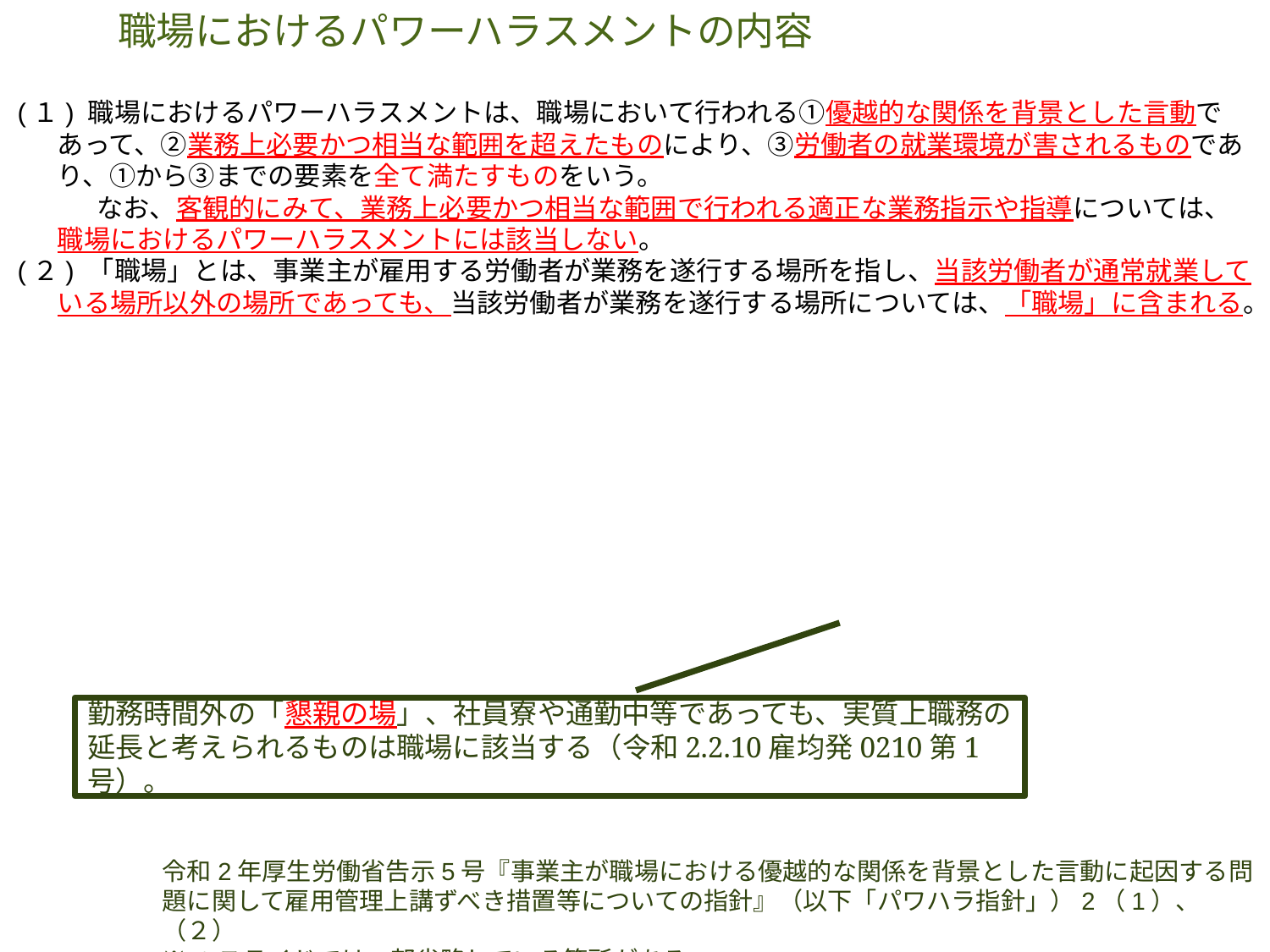

職場におけるパワーハラスメントの内容
(１) 職場におけるパワーハラスメントは、職場において行われる①優越的な関係を背景とした言動であって、②業務上必要かつ相当な範囲を超えたものにより、③労働者の就業環境が害されるものであり、①から③までの要素を全て満たすものをいう。
　　　なお、客観的にみて、業務上必要かつ相当な範囲で行われる適正な業務指示や指導については、職場におけるパワーハラスメントには該当しない。
(２) 「職場」とは、事業主が雇用する労働者が業務を遂行する場所を指し、当該労働者が通常就業している場所以外の場所であっても、当該労働者が業務を遂行する場所については、「職場」に含まれる。
勤務時間外の「懇親の場」、社員寮や通勤中等であっても、実質上職務の延長と考えられるものは職場に該当する（令和2.2.10雇均発0210第1号）。
令和2年厚生労働省告示5号『事業主が職場における優越的な関係を背景とした言動に起因する問題に関して雇用管理上講ずべき措置等についての指針』（以下「パワハラ指針」）2（1）、（２）
※：スライドでは一部省略している箇所がある。